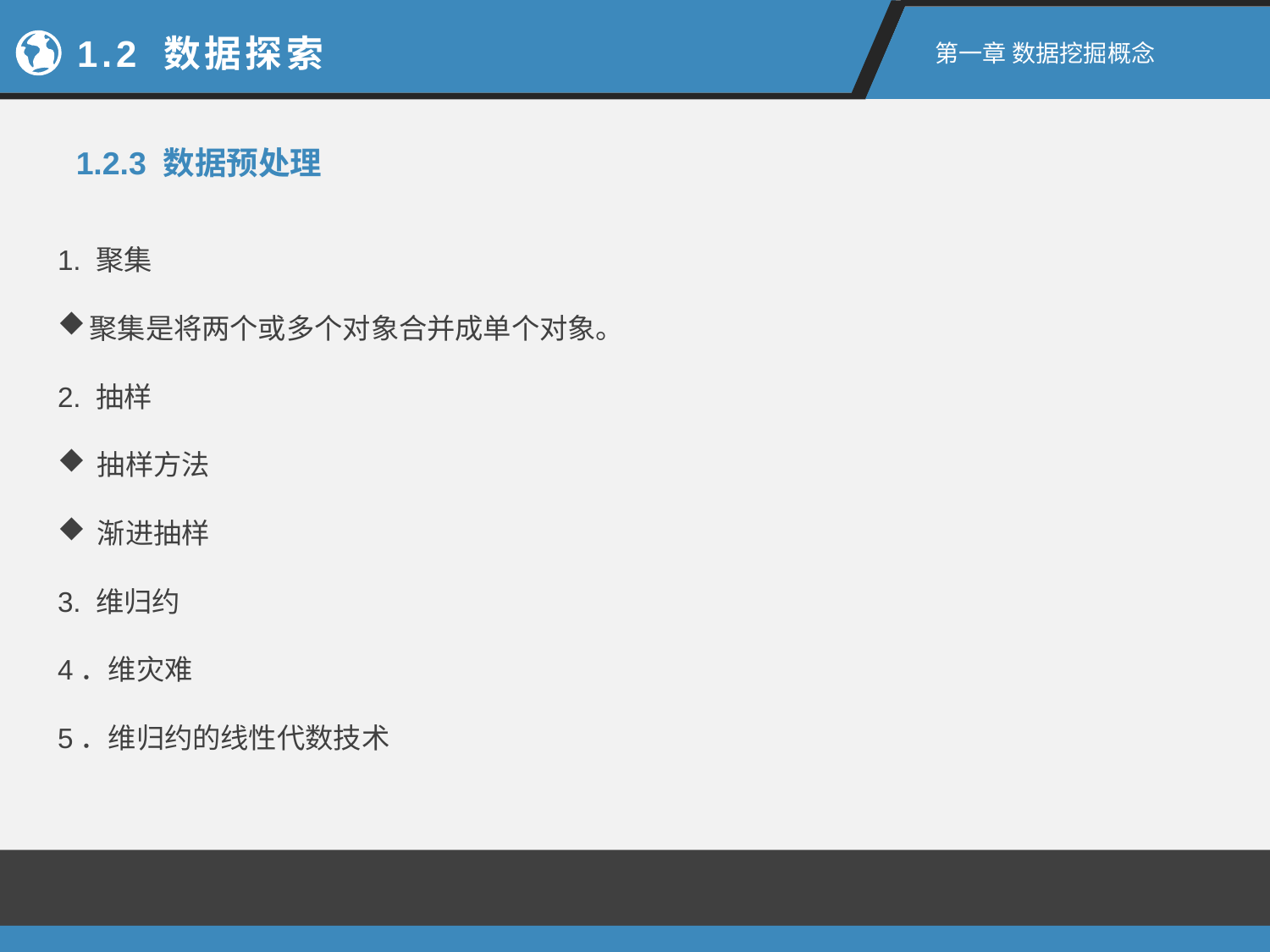

1.2 数据探索

第一章 数据挖掘概念
1.2.3 数据预处理
1. 聚集
聚集是将两个或多个对象合并成单个对象。
2. 抽样
抽样方法
渐进抽样
3. 维归约
4．维灾难
5．维归约的线性代数技术